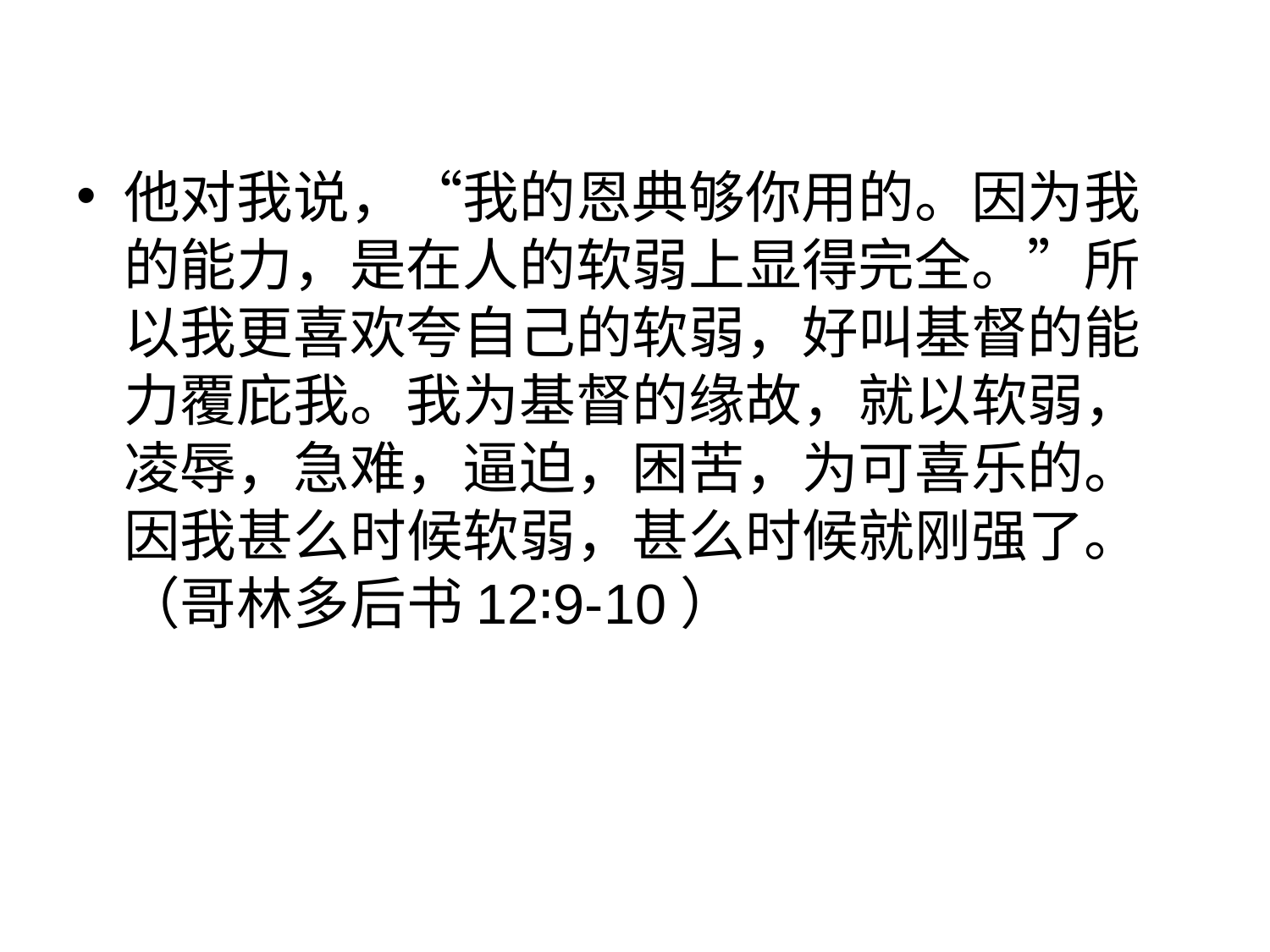

他对我说，“我的恩典够你用的。因为我的能力，是在人的软弱上显得完全。”所以我更喜欢夸自己的软弱，好叫基督的能力覆庇我。我为基督的缘故，就以软弱，凌辱，急难，逼迫，困苦，为可喜乐的。因我甚么时候软弱，甚么时候就刚强了。（哥林多后书12∶9-10）